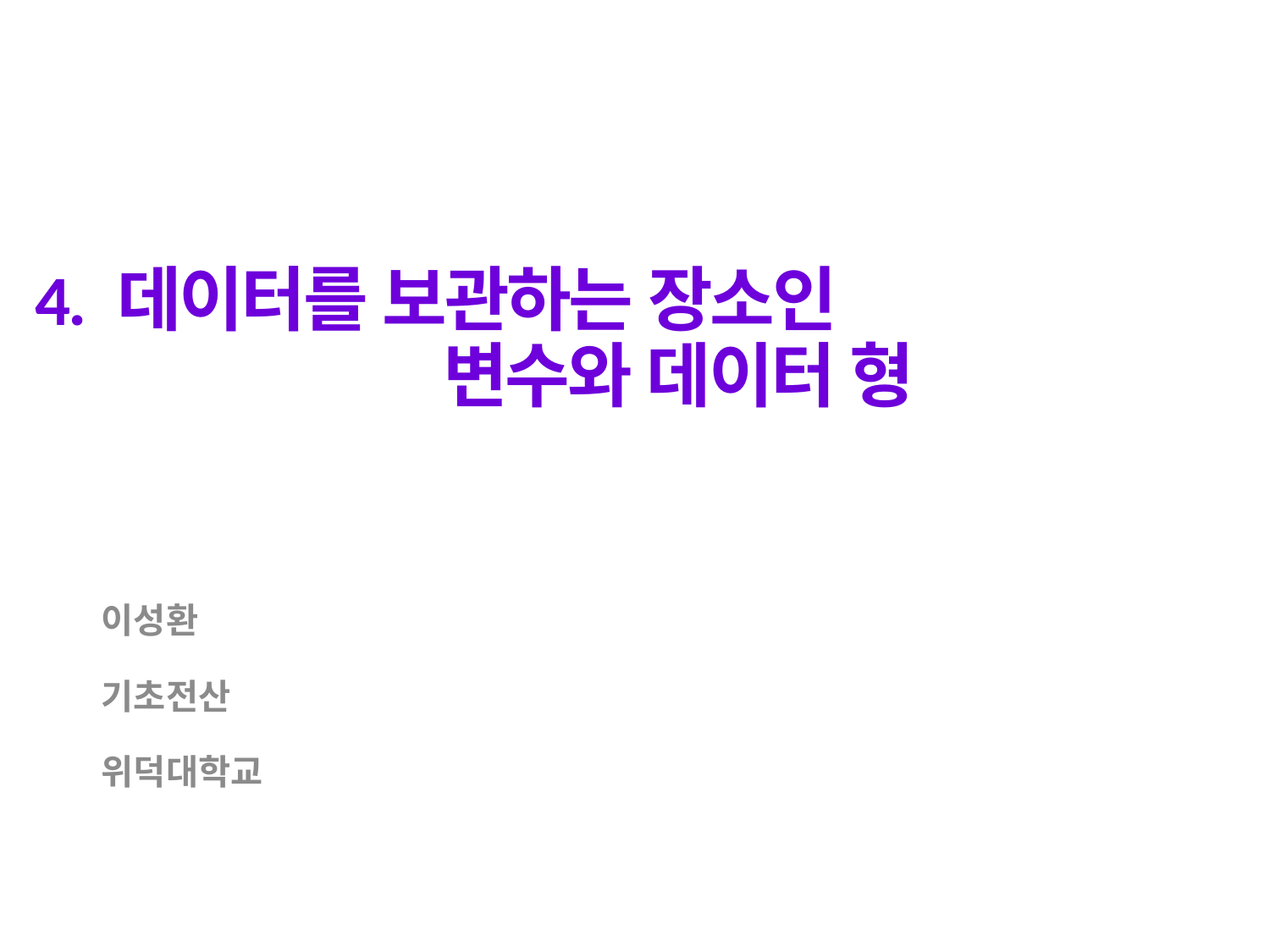

# 4. 데이터를 보관하는 장소인 변수와 데이터 형
이성환

기초전산

위덕대학교